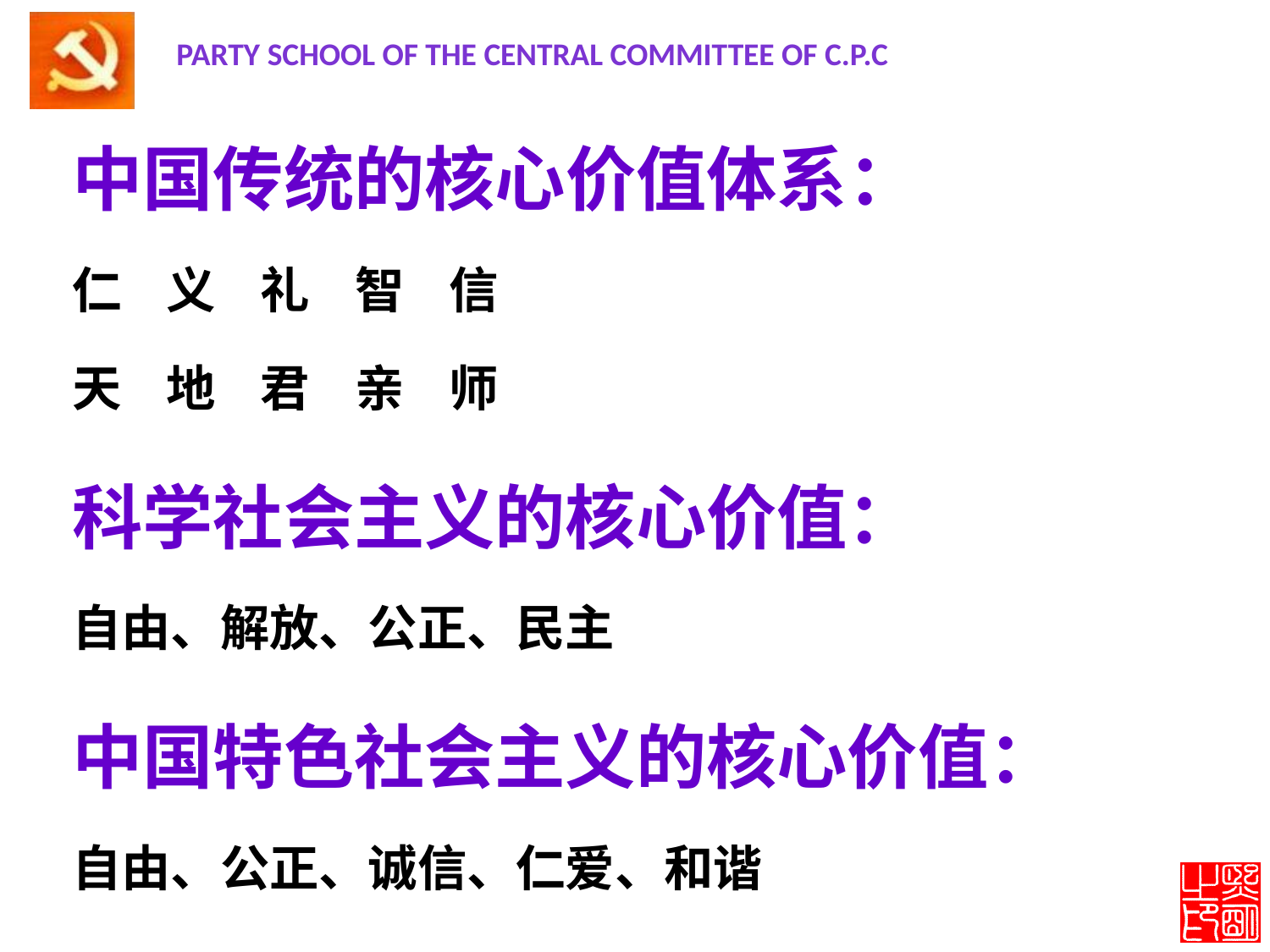

中国传统的核心价值体系：
仁    义    礼    智    信
天    地    君    亲    师
科学社会主义的核心价值：
自由、解放、公正、民主
中国特色社会主义的核心价值：
自由、公正、诚信、仁爱、和谐